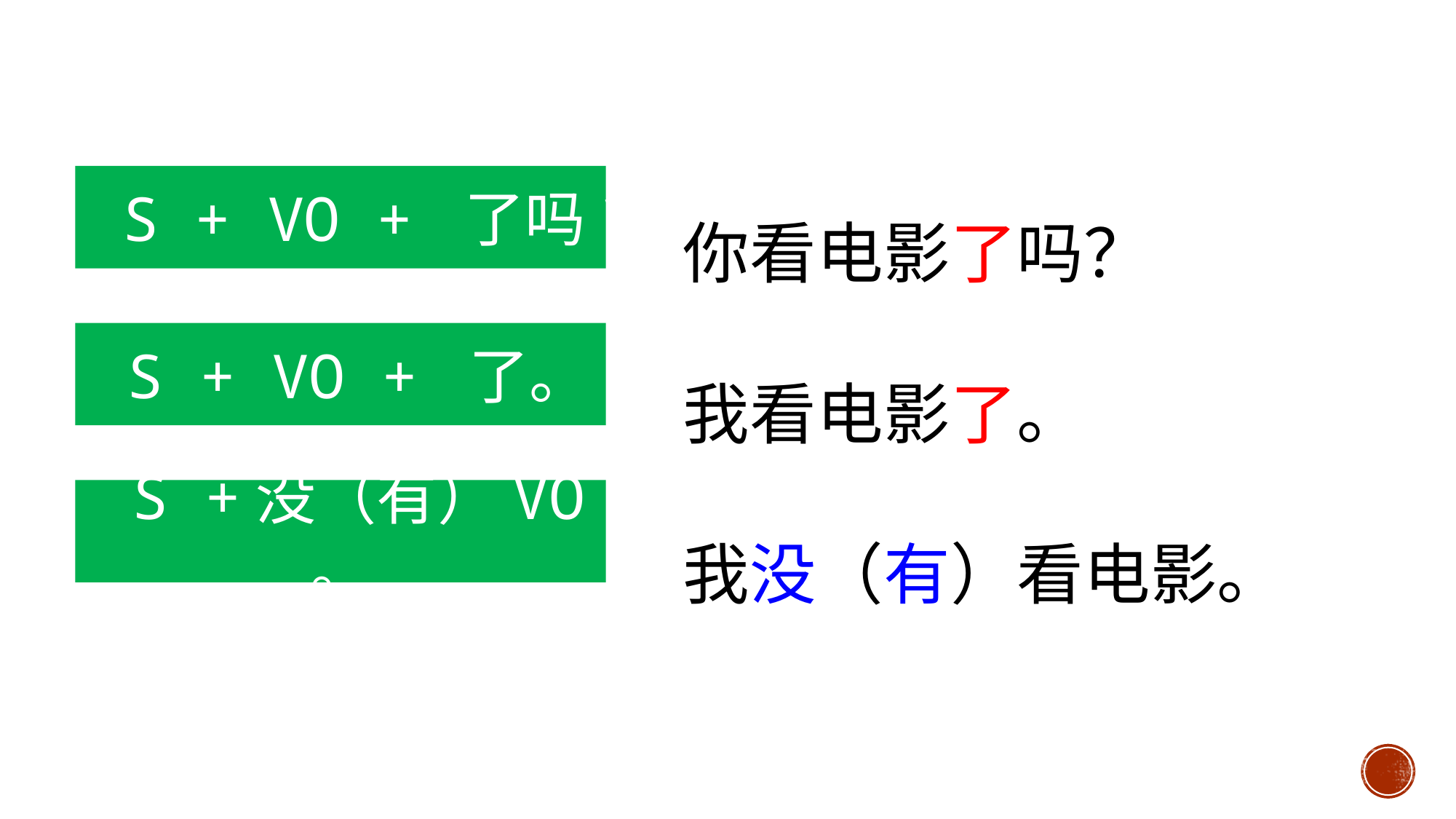

你看电影了吗？
我看电影了。
我没（有）看电影。

 S + VO + 了吗?
 S + VO + 了。
 S +没（有）VO 。